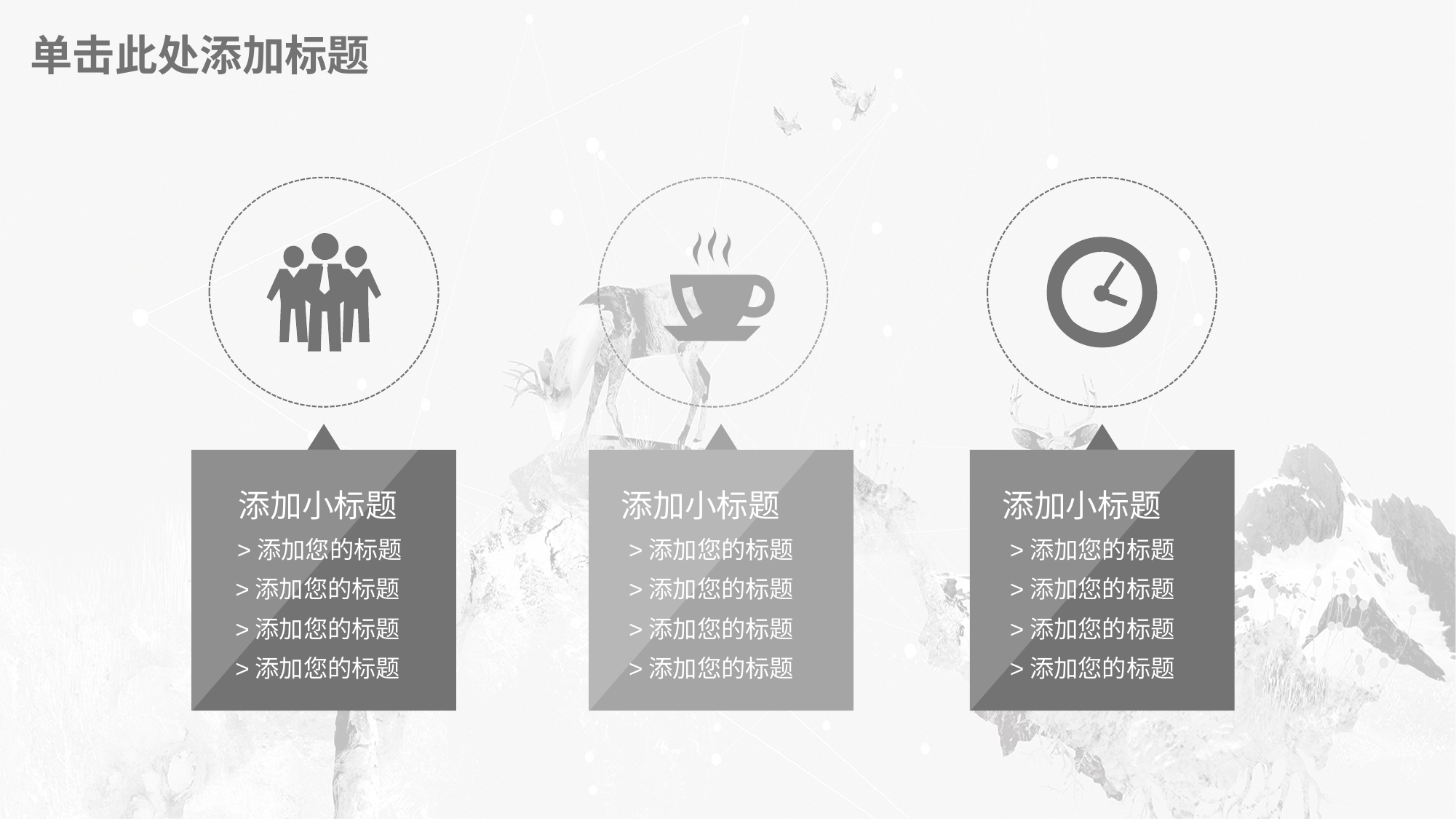

# 单击此处添加标题

添加小标题
>添加您的标题
>添加您的标题
>添加您的标题

>添加您的标题

添加小标题
>添加您的标题
>添加您的标题
>添加您的标题

>添加您的标题

添加小标题
>添加您的标题
>添加您的标题
>添加您的标题
>添加您的标题